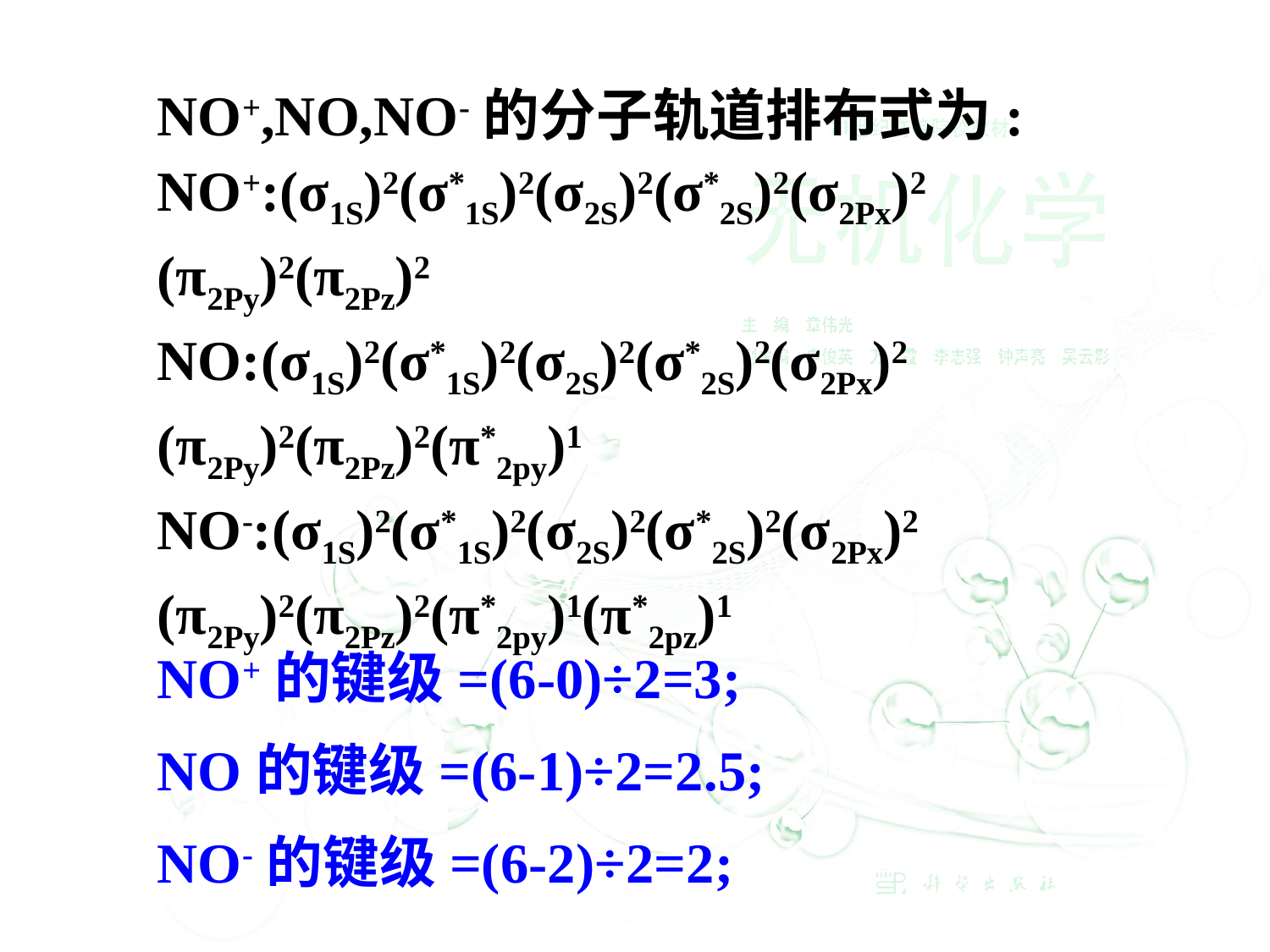

NO+,NO,NO-的分子轨道排布式为:
NO+:(σ1S)2(σ*1S)2(σ2S)2(σ*2S)2(σ2Px)2
(π2Py)2(π2Pz)2
NO:(σ1S)2(σ*1S)2(σ2S)2(σ*2S)2(σ2Px)2
(π2Py)2(π2Pz)2(π*2py)1
NO-:(σ1S)2(σ*1S)2(σ2S)2(σ*2S)2(σ2Px)2
(π2Py)2(π2Pz)2(π*2py)1(π*2pz)1

NO+的键级=(6-0)÷2=3;
NO的键级=(6-1)÷2=2.5;
NO-的键级=(6-2)÷2=2;